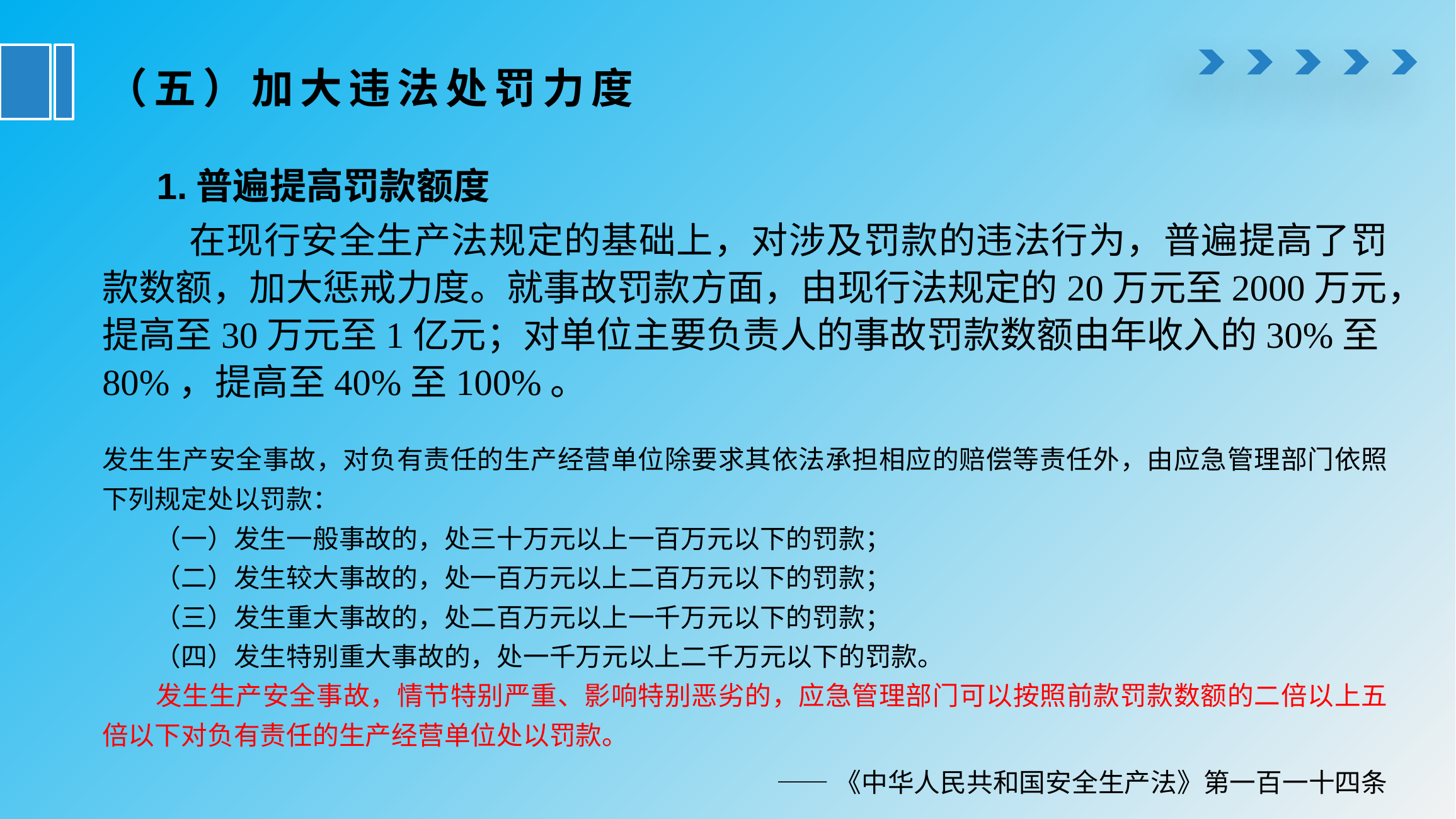

# （五）加大违法处罚力度
         1.普遍提高罚款额度

          在现行安全生产法规定的基础上，对涉及罚款的违法行为，普遍提高了罚款数额，加大惩戒力度。就事故罚款方面，由现行法规定的20万元至2000万元，提高至30万元至1亿元；对单位主要负责人的事故罚款数额由年收入的30%至80%，提高至40%至100%。

发生生产安全事故，对负有责任的生产经营单位除要求其依法承担相应的赔偿等责任外，由应急管理部门依照下列规定处以罚款：
　　（一）发生一般事故的，处三十万元以上一百万元以下的罚款；
　　（二）发生较大事故的，处一百万元以上二百万元以下的罚款；
　　（三）发生重大事故的，处二百万元以上一千万元以下的罚款；
　　（四）发生特别重大事故的，处一千万元以上二千万元以下的罚款。
　　发生生产安全事故，情节特别严重、影响特别恶劣的，应急管理部门可以按照前款罚款数额的二倍以上五倍以下对负有责任的生产经营单位处以罚款。
——《中华人民共和国安全生产法》第一百一十四条